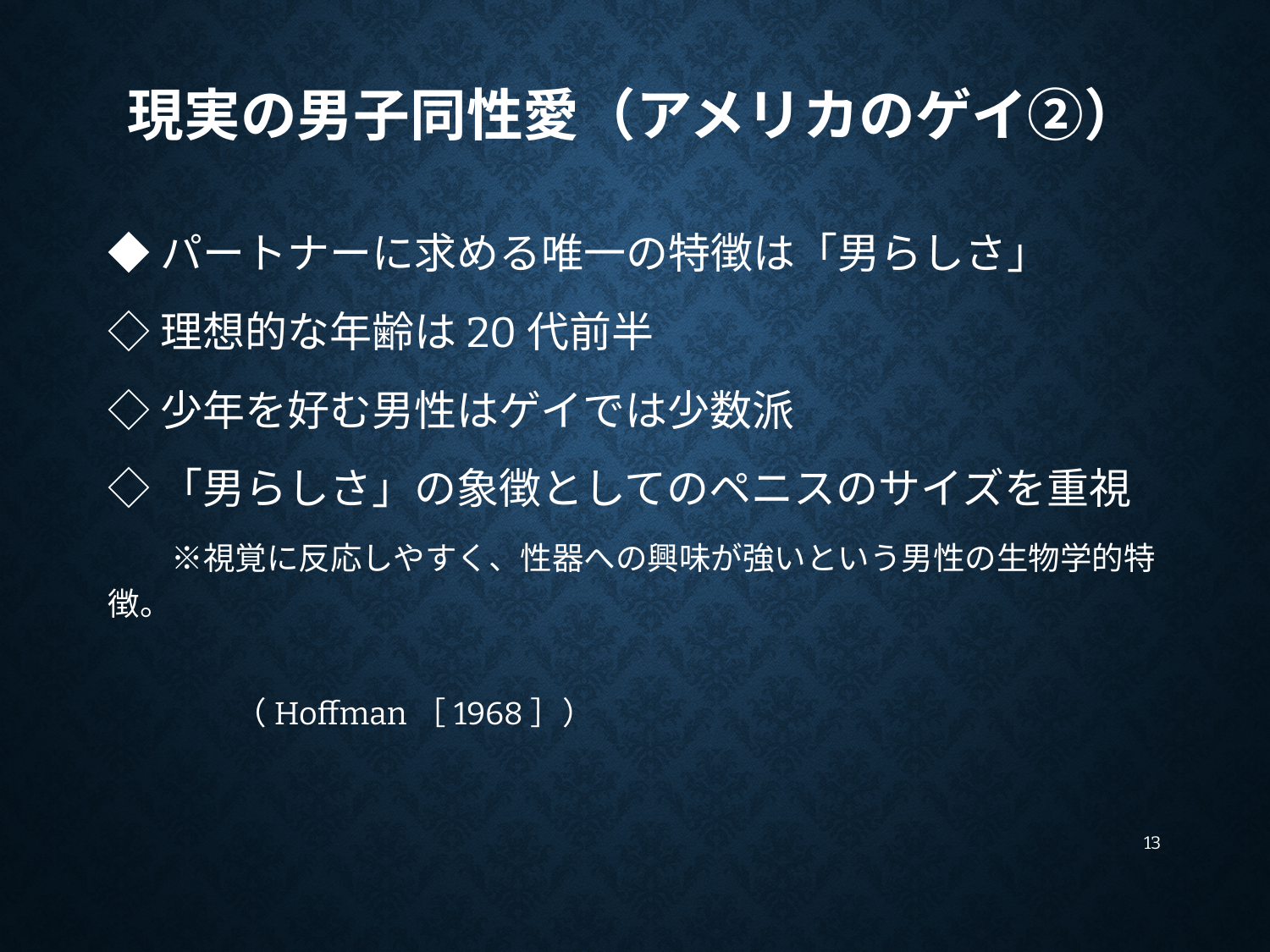

# 現実の男子同性愛（アメリカのゲイ②）
◆パートナーに求める唯一の特徴は「男らしさ」
◇理想的な年齢は20代前半
◇少年を好む男性はゲイでは少数派
◇「男らしさ」の象徴としてのペニスのサイズを重視
　　※視覚に反応しやすく、性器への興味が強いという男性の生物学的特徴。
　　　　　　　　　　　　　　　　　　　　　　　　　　　　　　　　　　　　　（Hoffman［1968］）
13